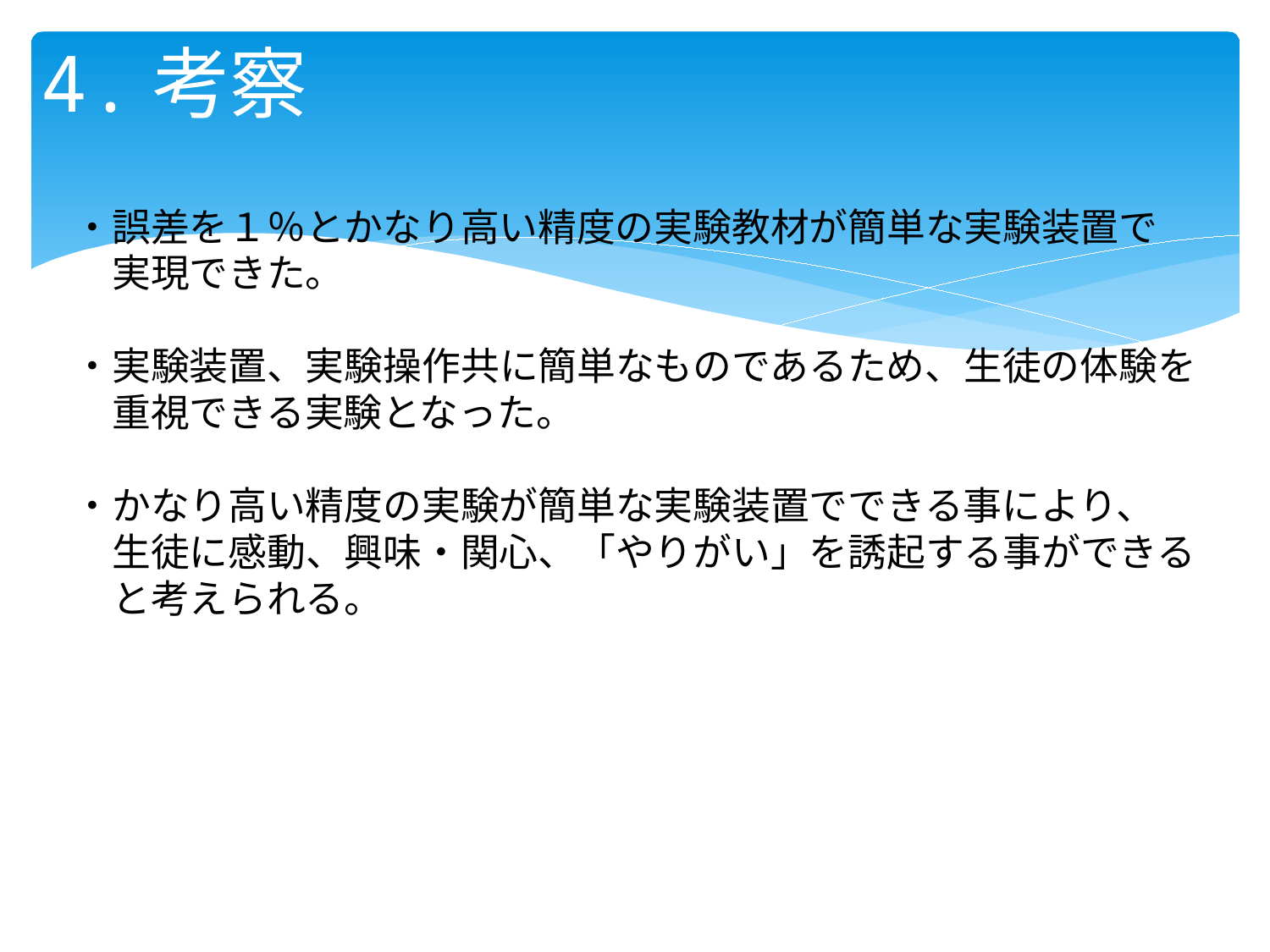

# 4.考察
・誤差を１％とかなり高い精度の実験教材が簡単な実験装置で
　実現できた。

・実験装置、実験操作共に簡単なものであるため、生徒の体験を
　重視できる実験となった。

・かなり高い精度の実験が簡単な実験装置でできる事により、
　生徒に感動、興味・関心、「やりがい」を誘起する事ができる
　と考えられる。